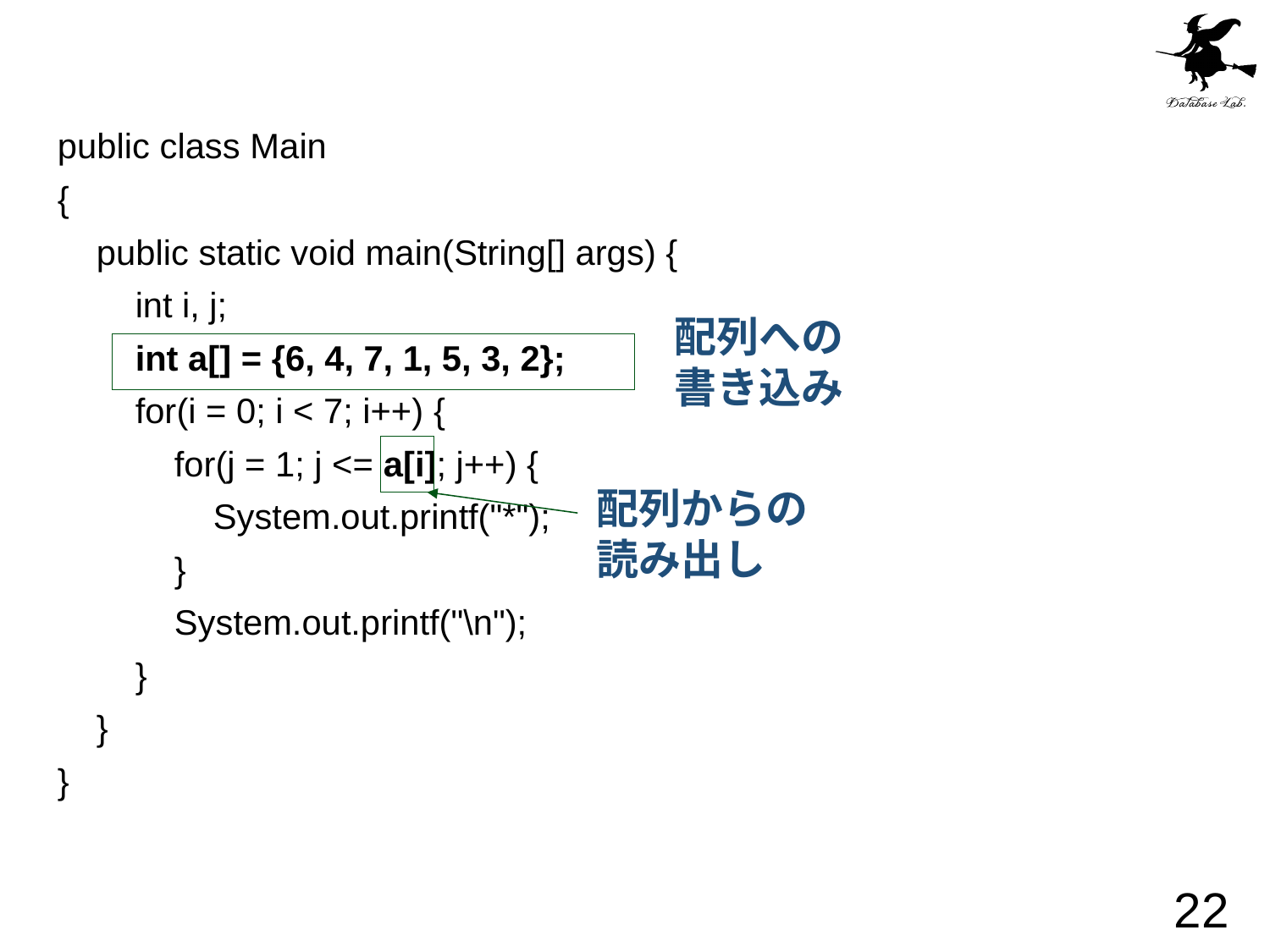

#
public class Main
{
    public static void main(String[] args) {
        int i, j;
        int a[] = {6, 4, 7, 1, 5, 3, 2};
        for(i = 0; i < 7; i++) {
            for(j = 1; j <= a[i]; j++) {
                System.out.printf("*");
            }
            System.out.printf("\n");
        }
    }
}

配列への
書き込み

配列からの
読み出し

22